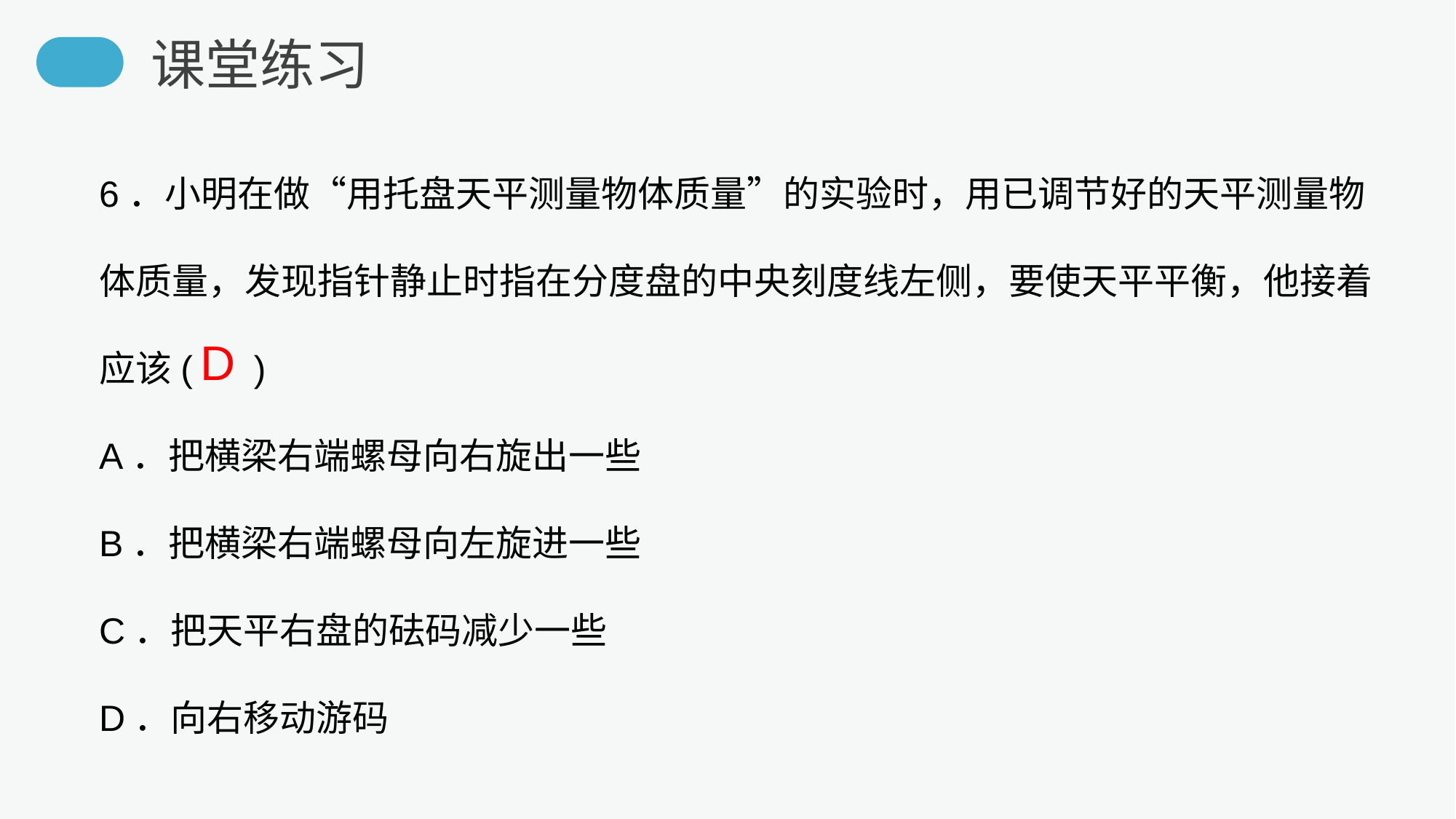

课堂练习
6．小明在做“用托盘天平测量物体质量”的实验时，用已调节好的天平测量物体质量，发现指针静止时指在分度盘的中央刻度线左侧，要使天平平衡，他接着应该(      )
A．把横梁右端螺母向右旋出一些
B．把横梁右端螺母向左旋进一些
C．把天平右盘的砝码减少一些
D．向右移动游码
D